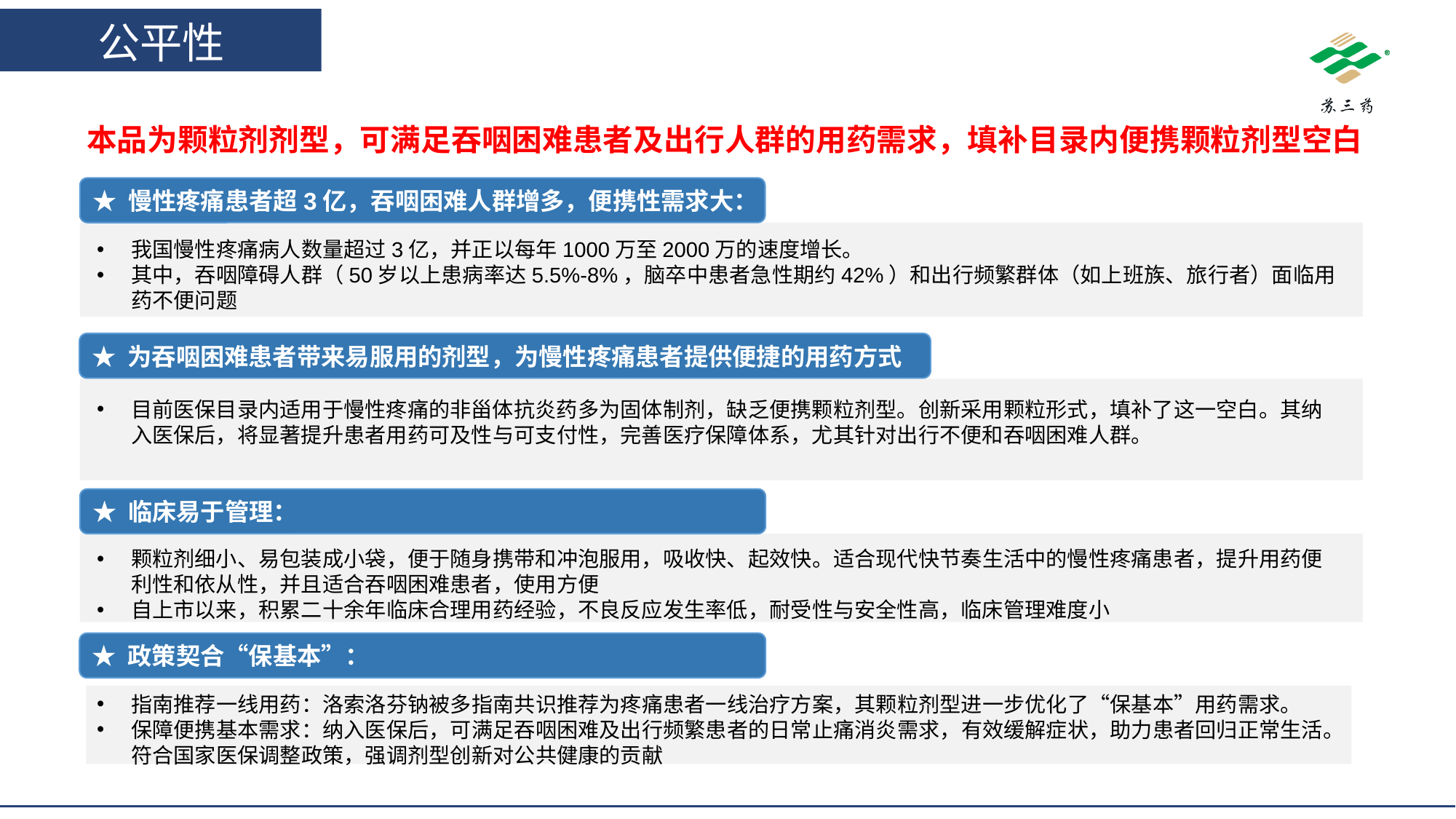

公平性
本品为颗粒剂剂型，可满足吞咽困难患者及出行人群的用药需求，填补目录内便携颗粒剂型空白
★ 慢性疼痛患者超3亿，吞咽困难人群增多，便携性需求大：

我国慢性疼痛病人数量超过3亿，并正以每年1000万至2000万的速度增长。
其中，吞咽障碍人群（50岁以上患病率达5.5%-8%，脑卒中患者急性期约42%）和出行频繁群体（如上班族、旅行者）面临用药不便问题
★ 为吞咽困难患者带来易服用的剂型，为慢性疼痛患者提供便捷的用药方式

目前医保目录内适用于慢性疼痛的非甾体抗炎药多为固体制剂，缺乏便携颗粒剂型。创新采用颗粒形式，填补了这一空白。其纳入医保后，将显著提升患者用药可及性与可支付性，完善医疗保障体系，尤其针对出行不便和吞咽困难人群。
★ 临床易于管理：

颗粒剂细小、易包装成小袋，便于随身携带和冲泡服用，吸收快、起效快。适合现代快节奏生活中的慢性疼痛患者，提升用药便利性和依从性，并且适合吞咽困难患者，使用方便
自上市以来，积累二十余年临床合理用药经验，不良反应发生率低，耐受性与安全性高，临床管理难度小
★ 政策契合“保基本”：
指南推荐一线用药：洛索洛芬钠被多指南共识推荐为疼痛患者一线治疗方案，其颗粒剂型进一步优化了“保基本”用药需求。
保障便携基本需求：纳入医保后，可满足吞咽困难及出行频繁患者的日常止痛消炎需求，有效缓解症状，助力患者回归正常生活。符合国家医保调整政策，强调剂型创新对公共健康的贡献